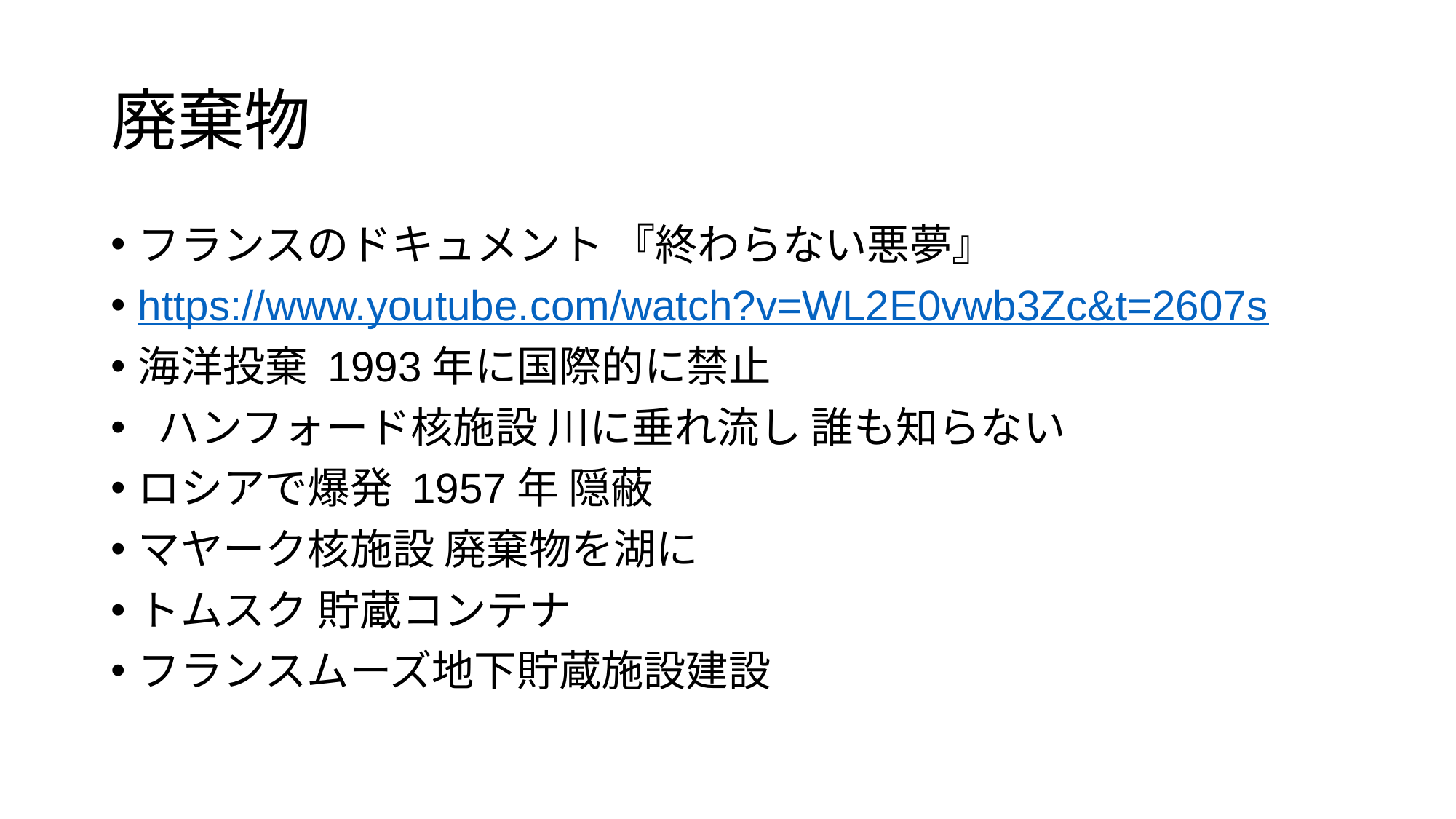

# 廃棄物
フランスのドキュメント 『終わらない悪夢』
https://www.youtube.com/watch?v=WL2E0vwb3Zc&t=2607s
海洋投棄 1993年に国際的に禁止
 ハンフォード核施設 川に垂れ流し 誰も知らない
ロシアで爆発 1957年 隠蔽
マヤーク核施設 廃棄物を湖に
トムスク 貯蔵コンテナ
フランスムーズ地下貯蔵施設建設